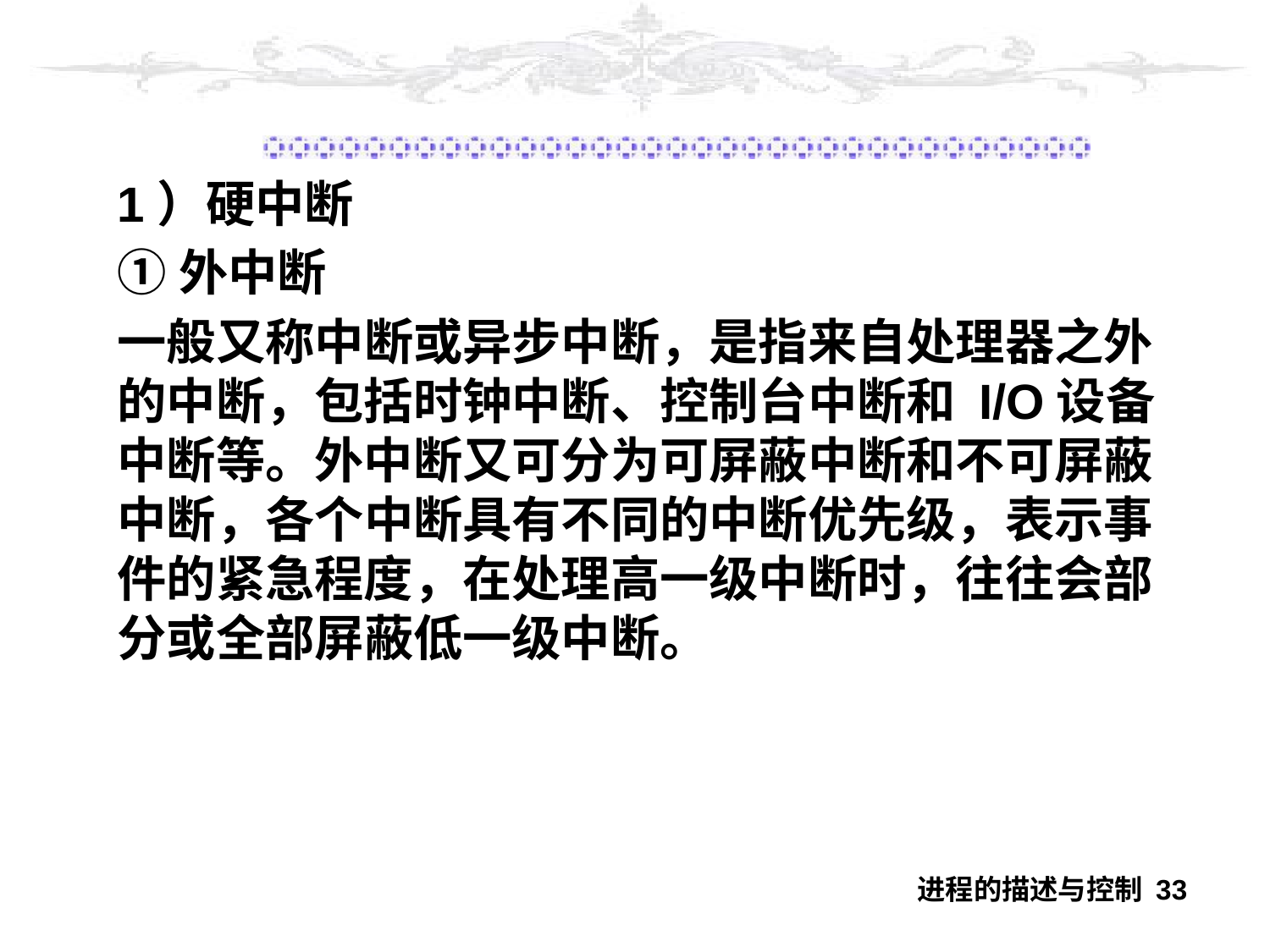

#
1）硬中断
①外中断
一般又称中断或异步中断，是指来自处理器之外的中断，包括时钟中断、控制台中断和 I/O设备中断等。外中断又可分为可屏蔽中断和不可屏蔽中断，各个中断具有不同的中断优先级，表示事件的紧急程度，在处理高一级中断时，往往会部分或全部屏蔽低一级中断。